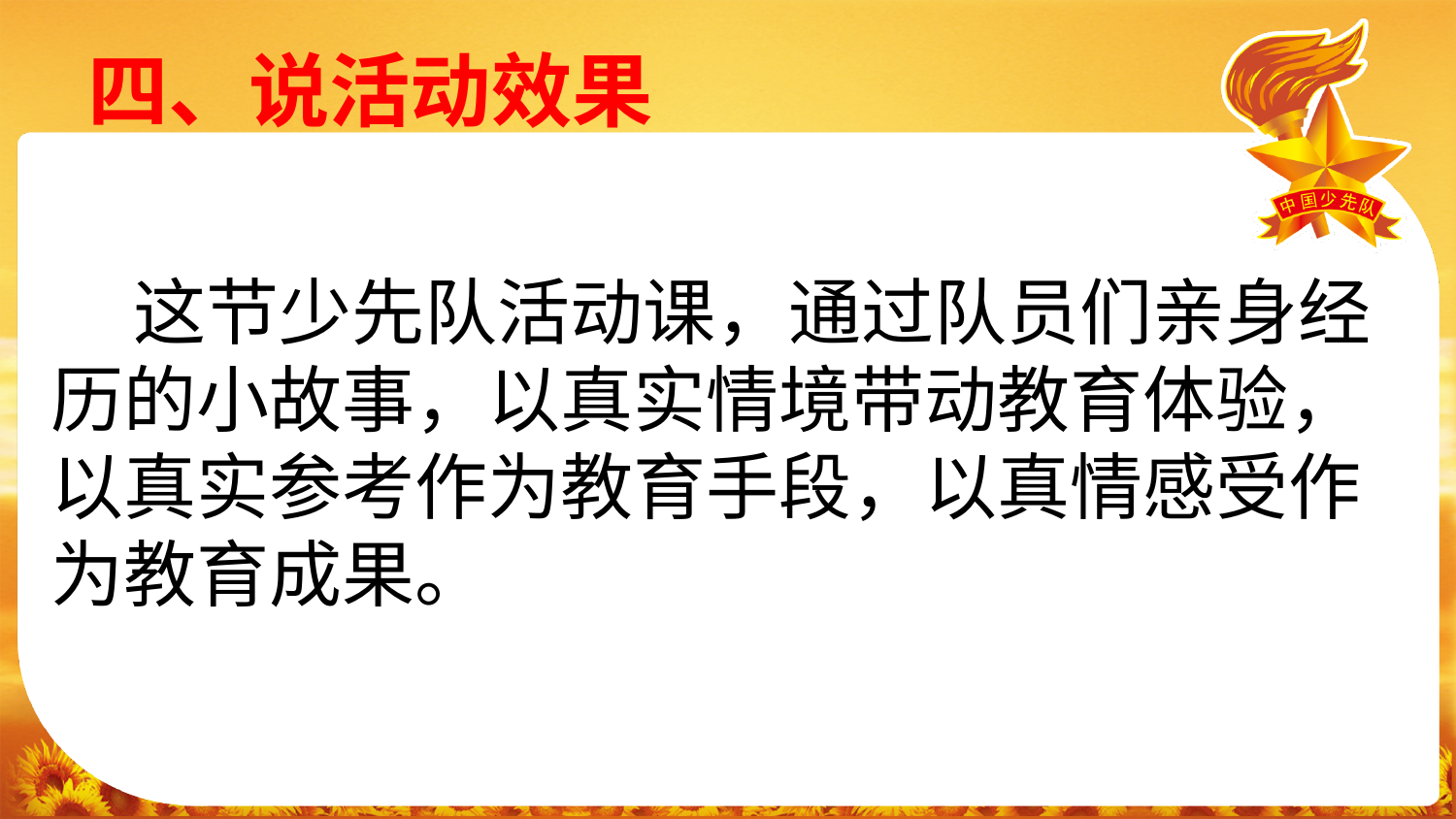

# 四、说活动效果
    这节少先队活动课，通过队员们亲身经历的小故事，以真实情境带动教育体验，以真实参考作为教育手段，以真情感受作为教育成果。